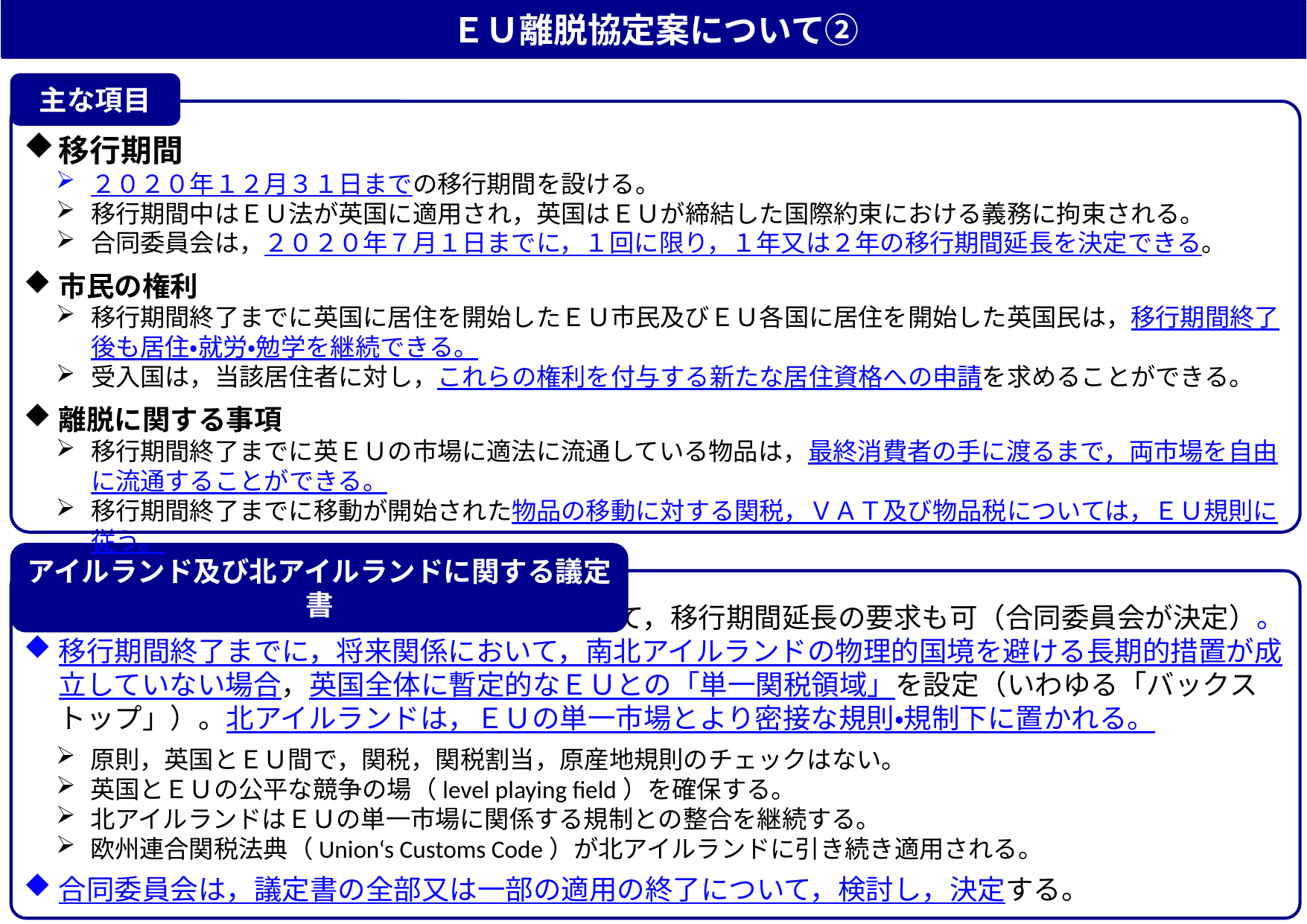

ＥＵ離脱協定案について②
平成29年3月30日
外務省
主な項目

移行期間
２０２０年１２月３１日までの移行期間を設ける。
移行期間中はＥＵ法が英国に適用され，英国はＥＵが締結した国際約束における義務に拘束される。
合同委員会は，２０２０年７月１日までに，１回に限り，１年又は２年の移行期間延長を決定できる。

市民の権利
移行期間終了までに英国に居住を開始したＥＵ市民及びＥＵ各国に居住を開始した英国民は，移行期間終了後も居住・就労・勉学を継続できる。
受入国は，当該居住者に対し，これらの権利を付与する新たな居住資格への申請を求めることができる。

離脱に関する事項
移行期間終了までに英ＥＵの市場に適法に流通している物品は，最終消費者の手に渡るまで，両市場を自由に流通することができる。
移行期間終了までに移動が開始された物品の移動に対する関税，ＶＡＴ及び物品税については，ＥＵ規則に従う。
アイルランド及び北アイルランドに関する議定書

英国は，将来関係成立への進捗状況を考慮して，移行期間延長の要求も可（合同委員会が決定）。
移行期間終了までに，将来関係において，南北アイルランドの物理的国境を避ける長期的措置が成立していない場合，英国全体に暫定的なＥＵとの「単一関税領域」を設定（いわゆる「バックストップ」）。北アイルランドは，ＥＵの単一市場とより密接な規則・規制下に置かれる。
原則，英国とＥＵ間で，関税，関税割当，原産地規則のチェックはない。
英国とＥＵの公平な競争の場（level playing field）を確保する。
北アイルランドはＥＵの単一市場に関係する規制との整合を継続する。
欧州連合関税法典（Union‘s Customs Code）が北アイルランドに引き続き適用される。
合同委員会は，議定書の全部又は一部の適用の終了について，検討し，決定する。